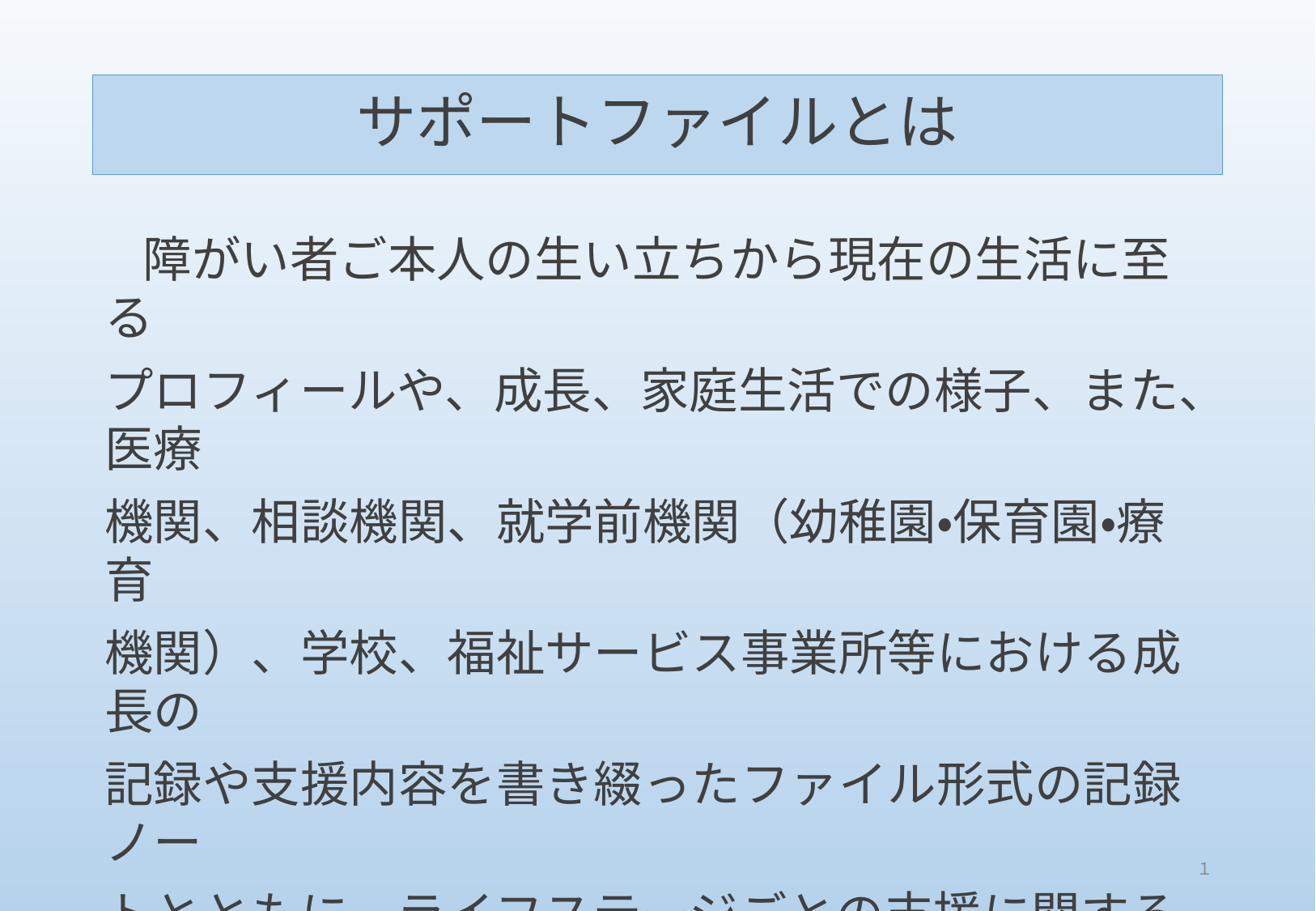

# サポートファイルとは
　障がい者ご本人の生い立ちから現在の生活に至る
プロフィールや、成長、家庭生活での様子、また、医療
機関、相談機関、就学前機関（幼稚園・保育園・療育
機関）、学校、福祉サービス事業所等における成長の
記録や支援内容を書き綴ったファイル形式の記録ノー
トとともに、ライフステージごとの支援に関する資料を
綴じた「相談・支援ファイル」です。
１